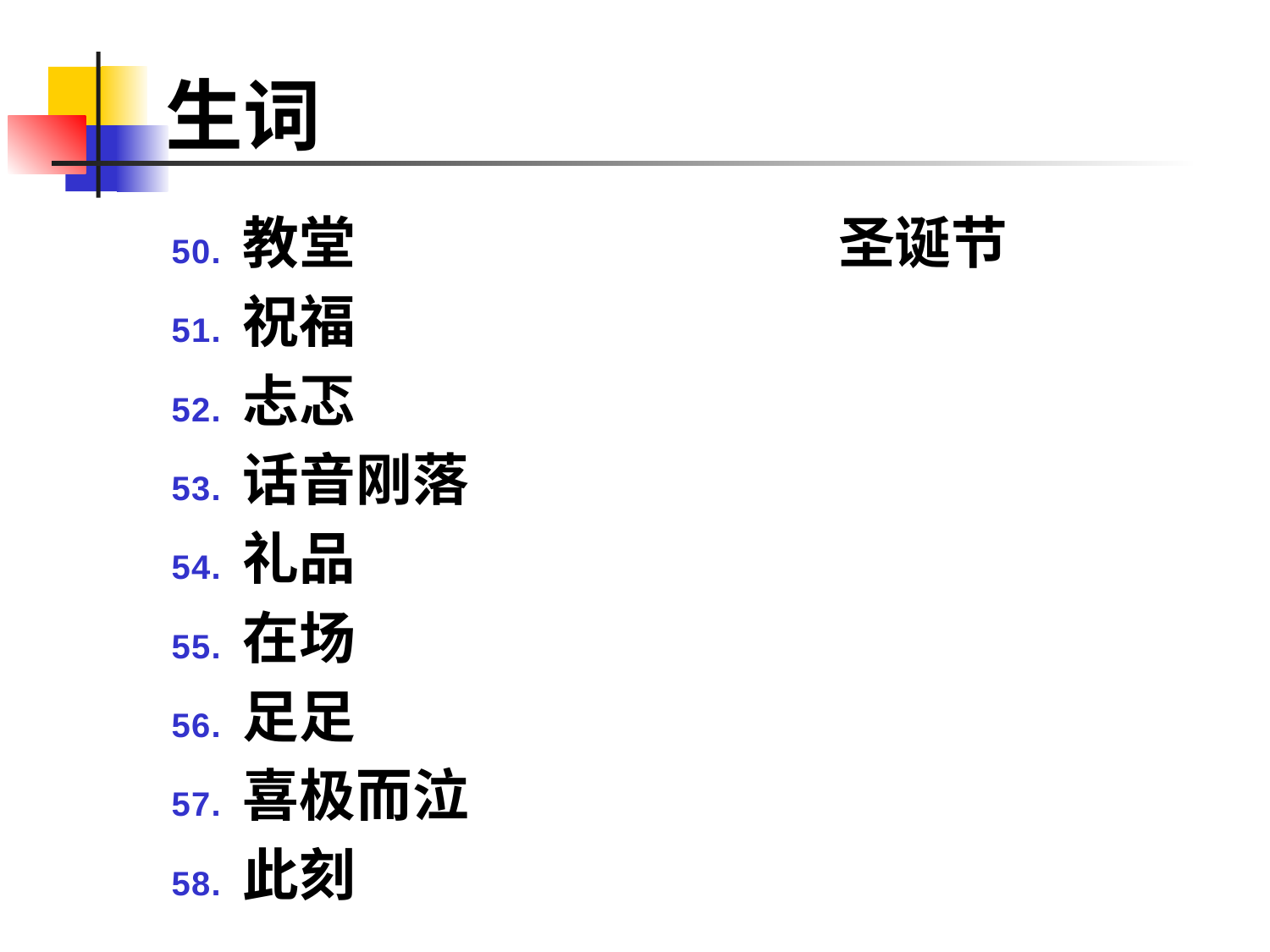

# 生词
教堂
祝福
忐忑
话音刚落
礼品
在场
足足
喜极而泣
此刻

圣诞节